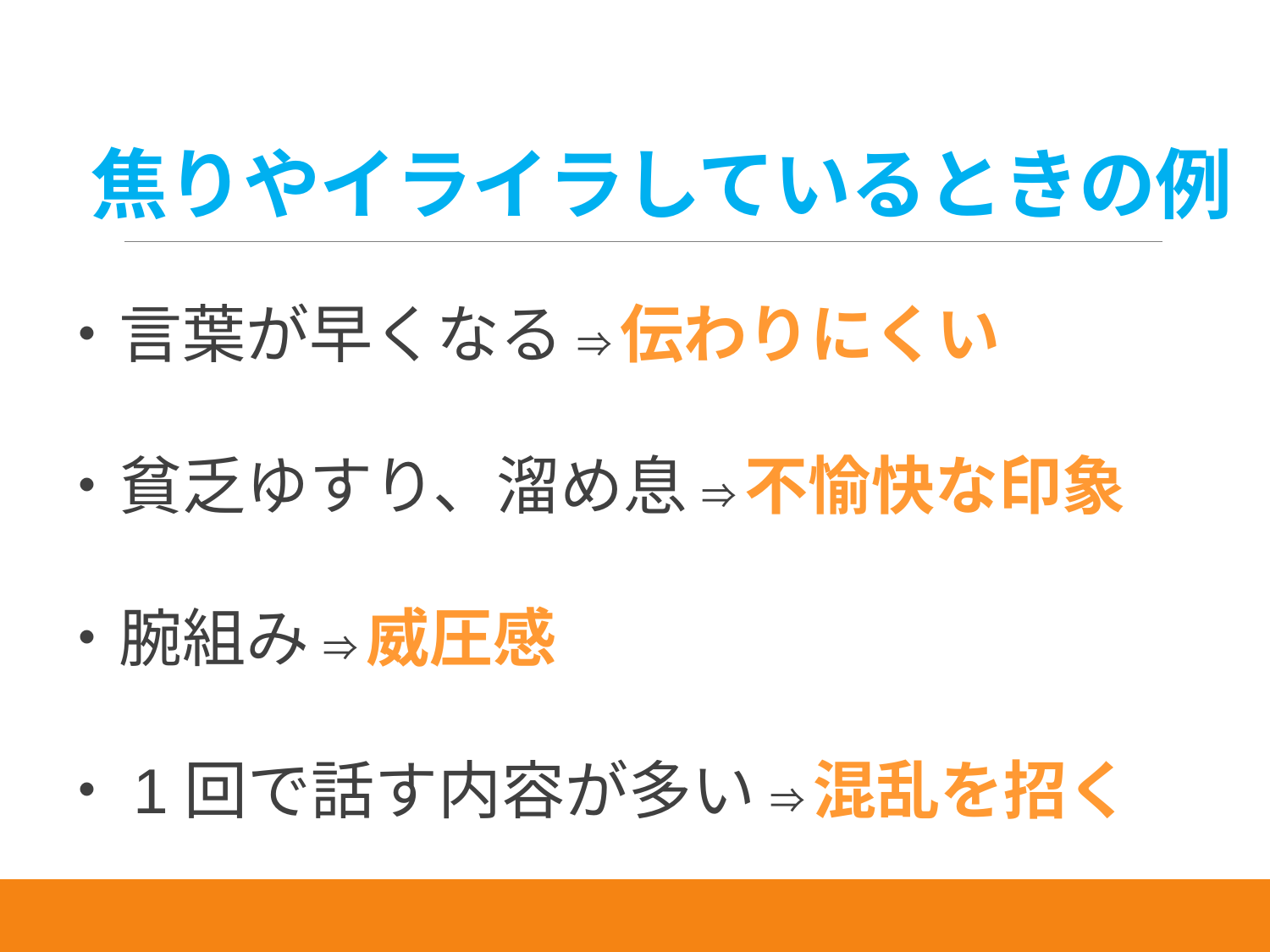

# 焦りやイライラしているときの例
・言葉が早くなる ⇒ 伝わりにくい

・貧乏ゆすり、溜め息 ⇒ 不愉快な印象

・腕組み ⇒ 威圧感

・1回で話す内容が多い ⇒ 混乱を招く